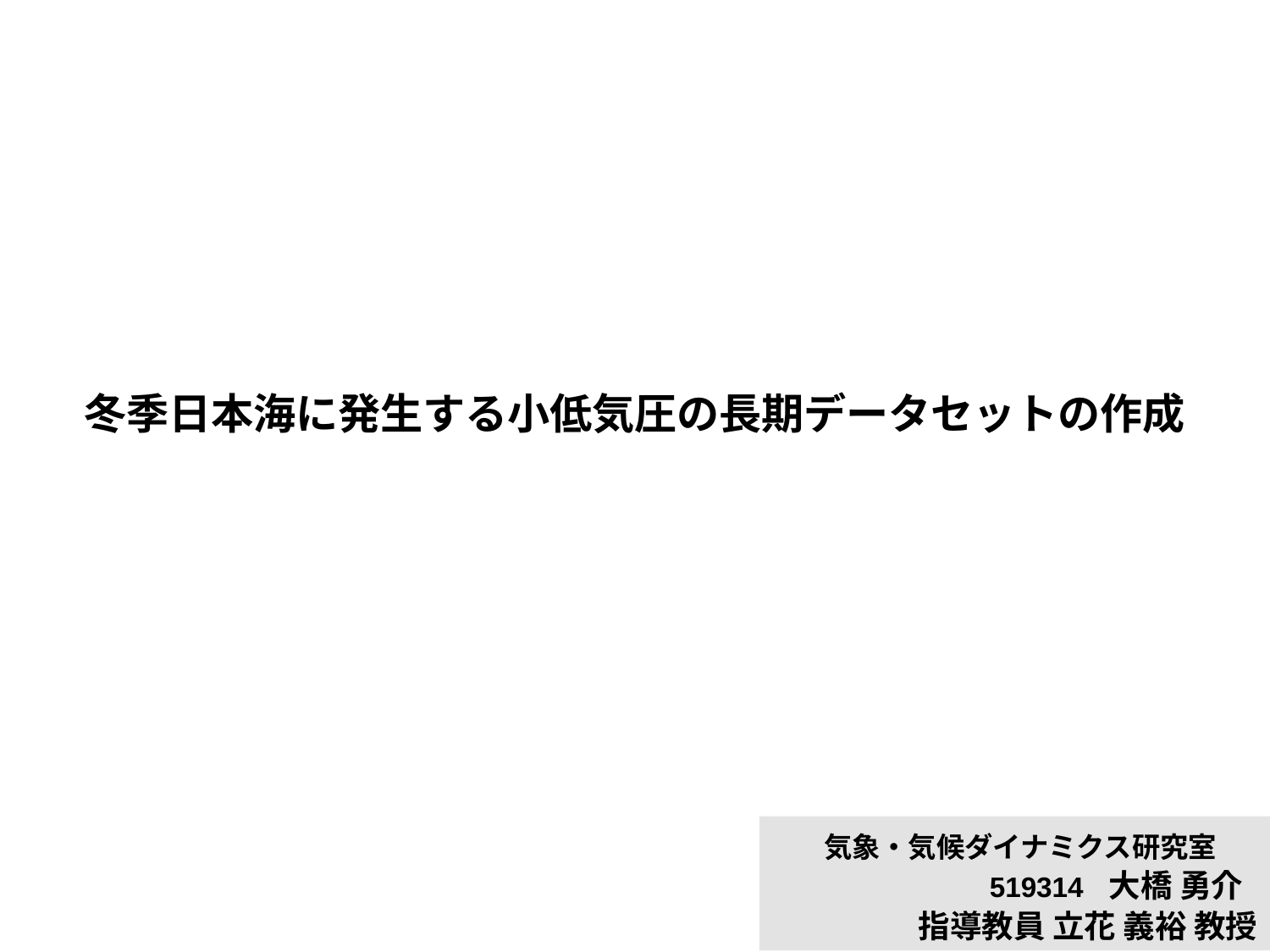

冬季日本海に発生する小低気圧の長期データセットの作成
気象・気候ダイナミクス研究室　
 　　　  519314  大橋 勇介
　  指導教員 立花 義裕 教授